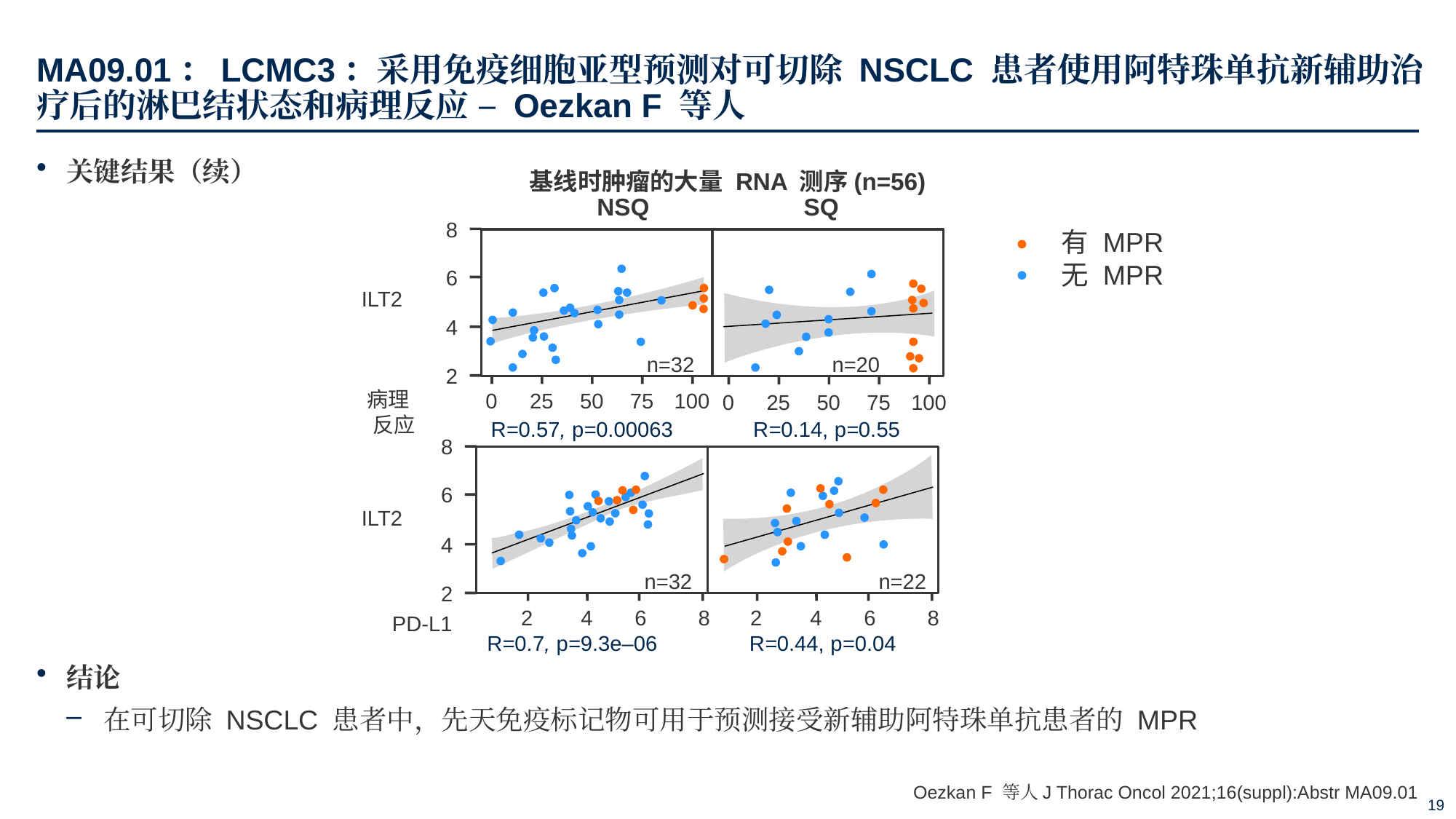

# MA09.01：LCMC3：采用免疫细胞亚型预测对可切除 NSCLC 患者使用阿特珠单抗新辅助治疗后的淋巴结状态和病理反应 – Oezkan F 等人
关键结果（续）
结论
在可切除 NSCLC 患者中，先天免疫标记物可用于预测接受新辅助阿特珠单抗患者的 MPR
基线时肿瘤的大量 RNA 测序(n=56)
NSQ
SQ
8

6

4

2

0
25
50

0
25
50
75
100
有 MPR
无 MPR

ILT2

n=32
n=20

病理
反应
R=0.57, p=0.00063
R=0.14, p=0.55
8

6

4

2

ILT2

n=32
n=22

2
4
6
8

2
4
6
8
PD-L1
R=0.7, p=9.3e–06
R=0.44, p=0.04
75
100
Oezkan F 等人J Thorac Oncol 2021;16(suppl):Abstr MA09.01